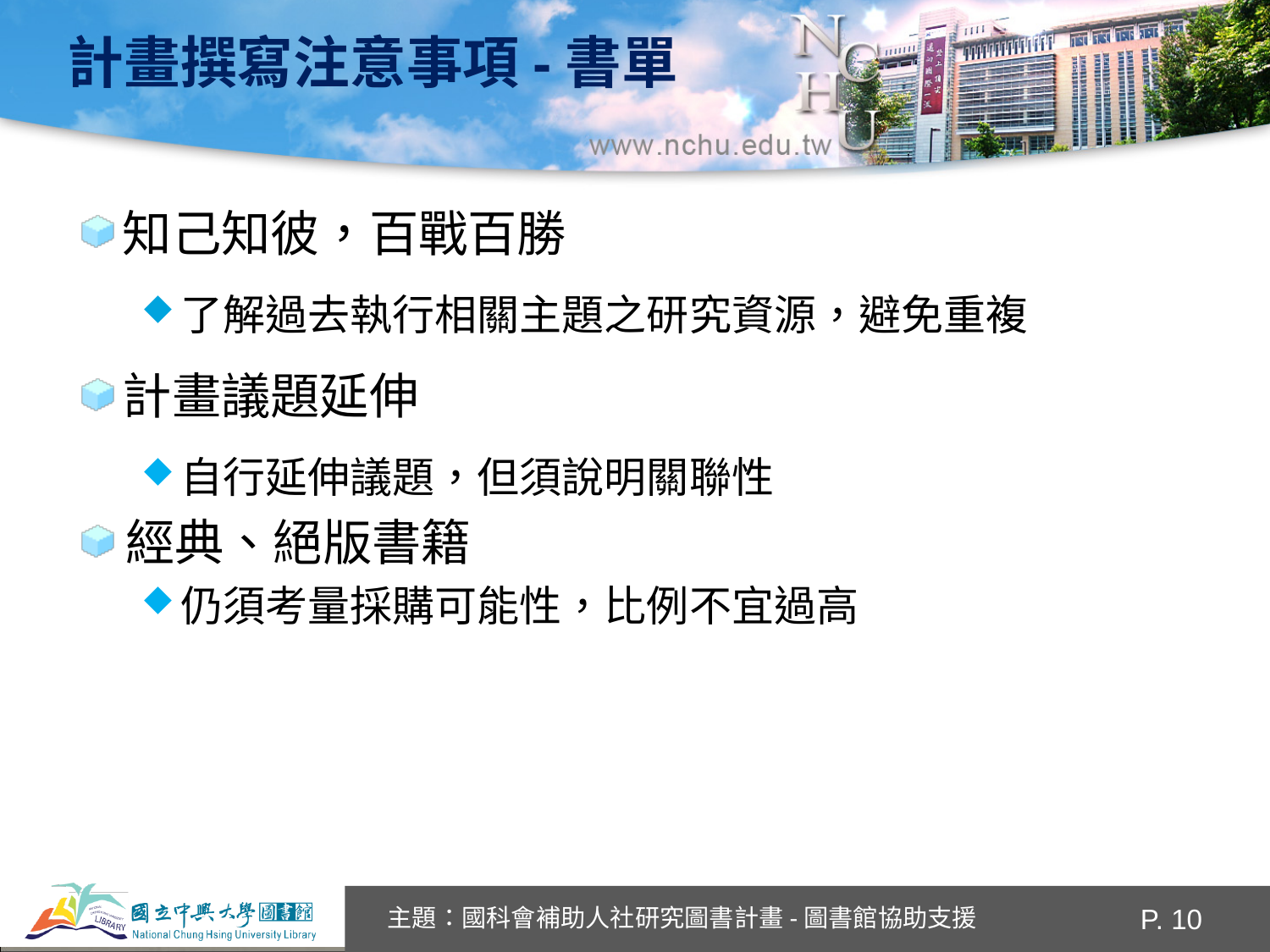

# 計畫撰寫注意事項-書單
知己知彼，百戰百勝
了解過去執行相關主題之研究資源，避免重複
計畫議題延伸
自行延伸議題，但須說明關聯性
經典、絕版書籍
仍須考量採購可能性，比例不宜過高